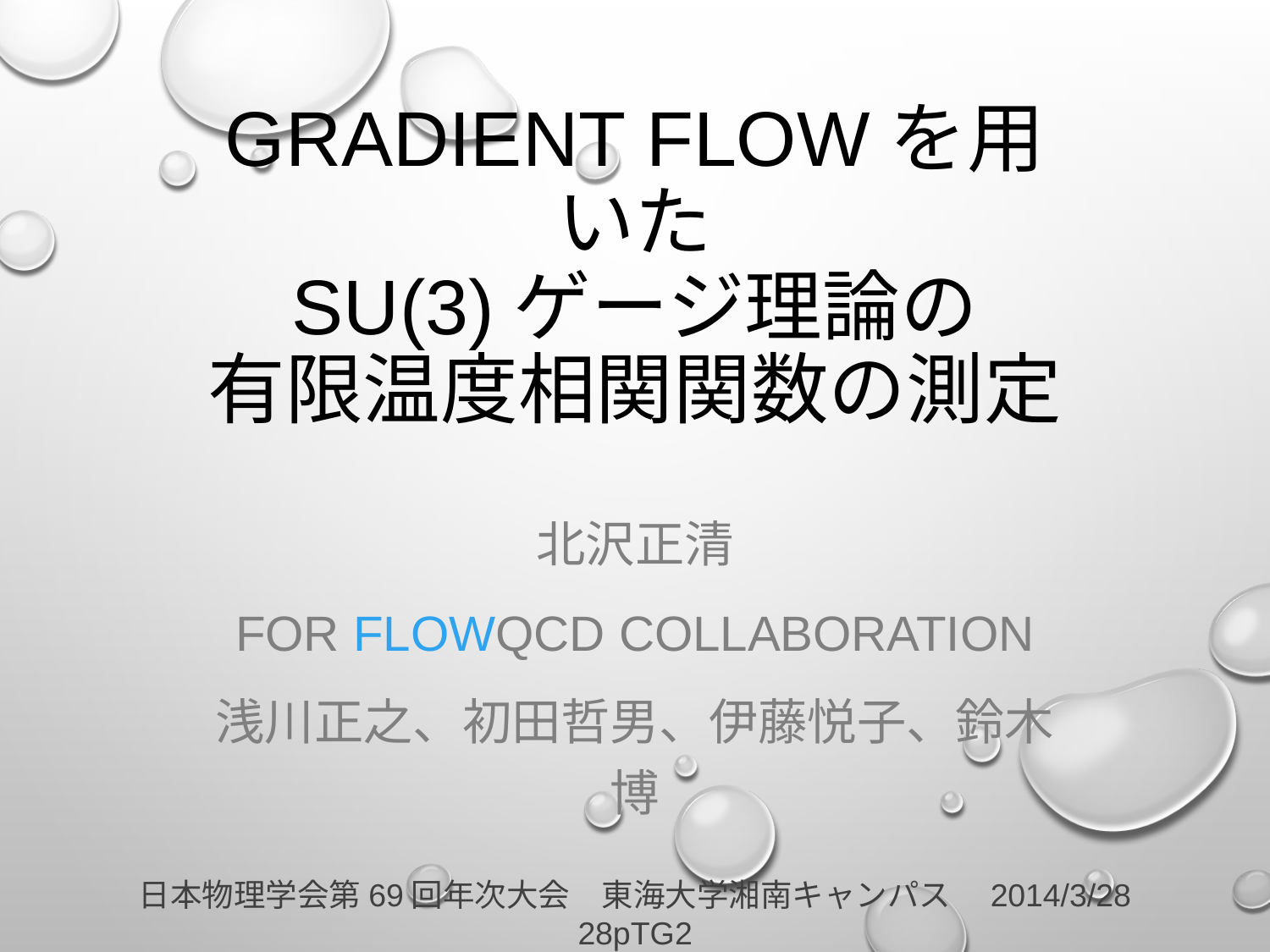

# Gradient Flowを用いた SU(3)ゲージ理論の 有限温度相関関数の測定
北沢正清
For FlowQCD Collaboration
浅川正之、初田哲男、伊藤悦子、鈴木博
日本物理学会第69回年次大会　東海大学湘南キャンパス　2014/3/28
28pTG2